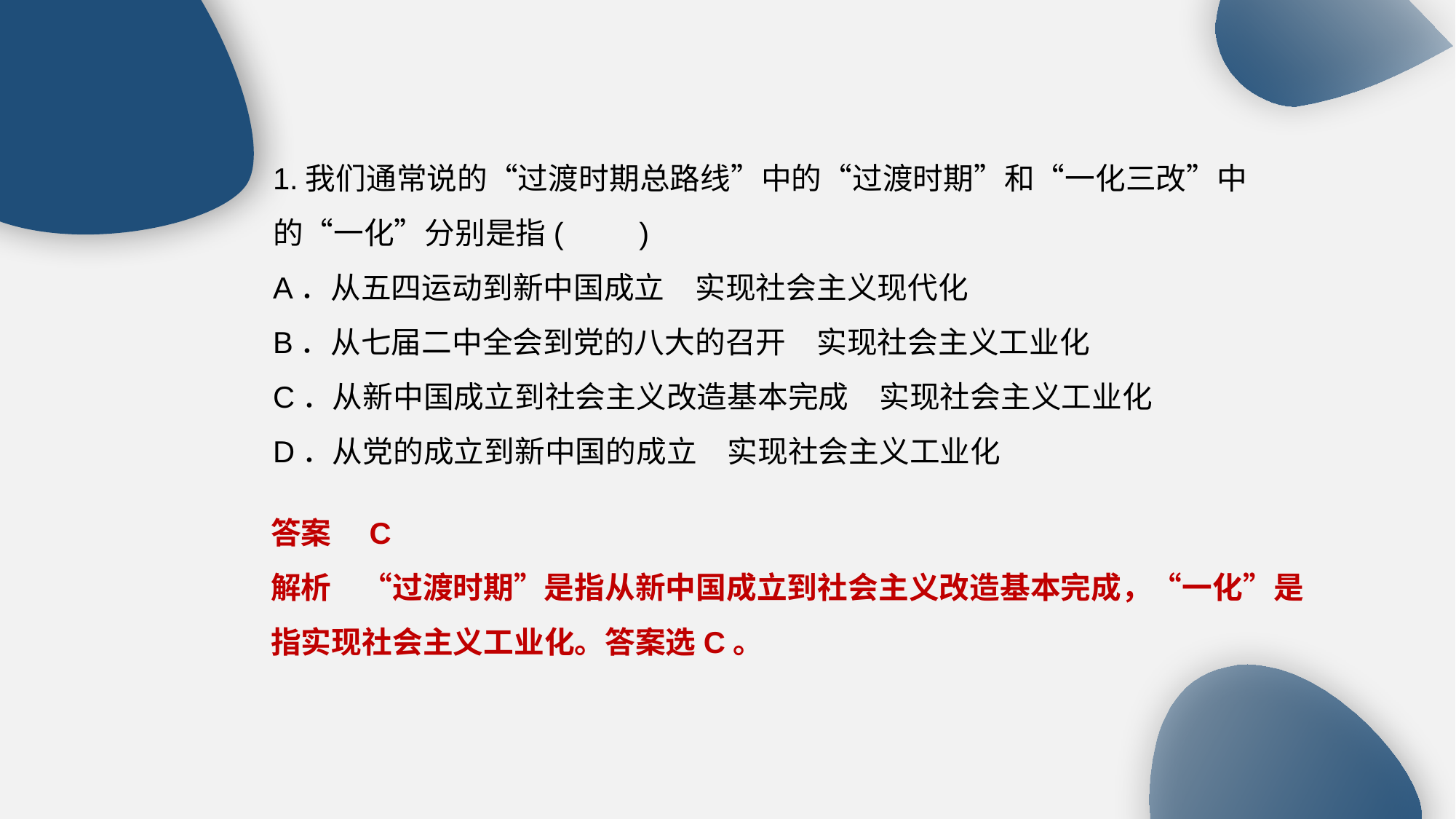

1.我们通常说的“过渡时期总路线”中的“过渡时期”和“一化三改”中的“一化”分别是指(　　)
A．从五四运动到新中国成立　实现社会主义现代化
B．从七届二中全会到党的八大的召开　实现社会主义工业化
C．从新中国成立到社会主义改造基本完成　实现社会主义工业化
D．从党的成立到新中国的成立　实现社会主义工业化
答案　C
解析　“过渡时期”是指从新中国成立到社会主义改造基本完成，“一化”是指实现社会主义工业化。答案选C。